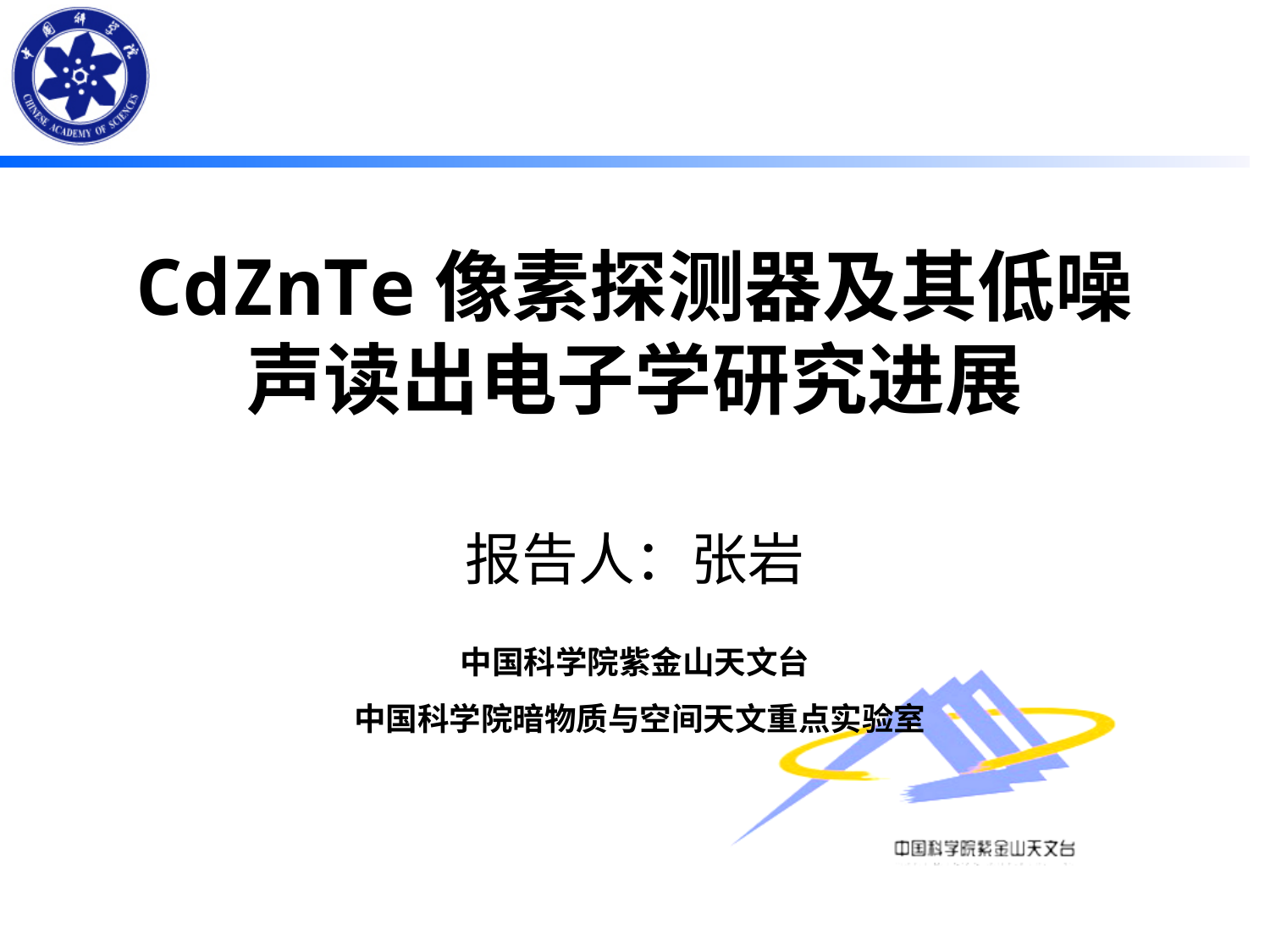

CdZnTe像素探测器及其低噪声读出电子学研究进展
开题报告
报告人：张岩

中国科学院紫金山天文台
    中国科学院暗物质与空间天文重点实验室